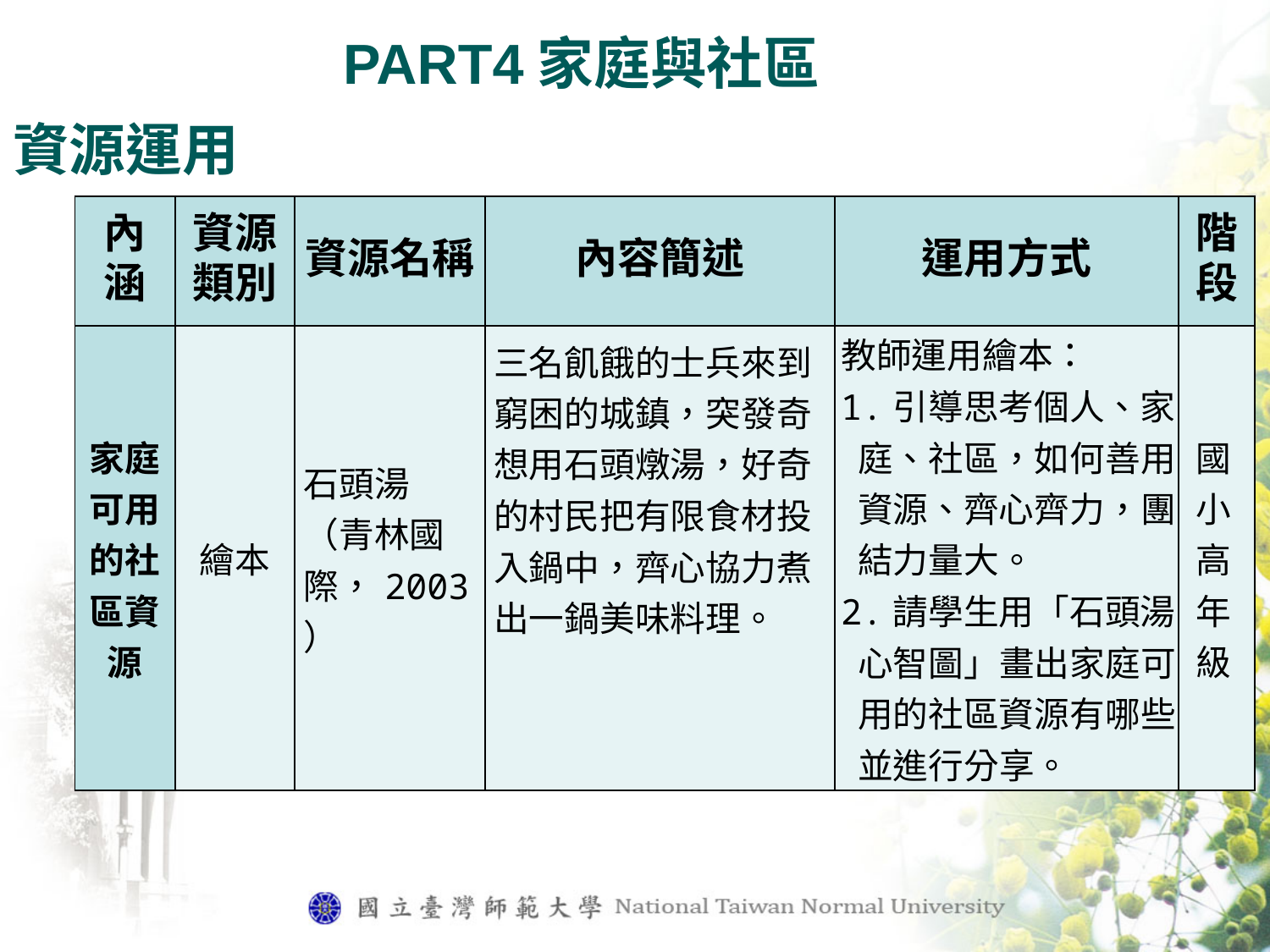

PART4家庭與社區
資源運用
| 內涵 | 資源類別 | 資源名稱 | 內容簡述 | 運用方式 | 階段 |
| --- | --- | --- | --- | --- | --- |
| 家庭可用的社區資源 | 繪本 | 石頭湯（青林國際，2003） | 三名飢餓的士兵來到窮困的城鎮，突發奇想用石頭燉湯，好奇的村民把有限食材投入鍋中，齊心協力煮出一鍋美味料理。 | 教師運用繪本： 1.引導思考個人、家庭、社區，如何善用資源、齊心齊力，團結力量大。 2.請學生用「石頭湯心智圖」畫出家庭可用的社區資源有哪些？並進行分享。 | 國小高年級 |